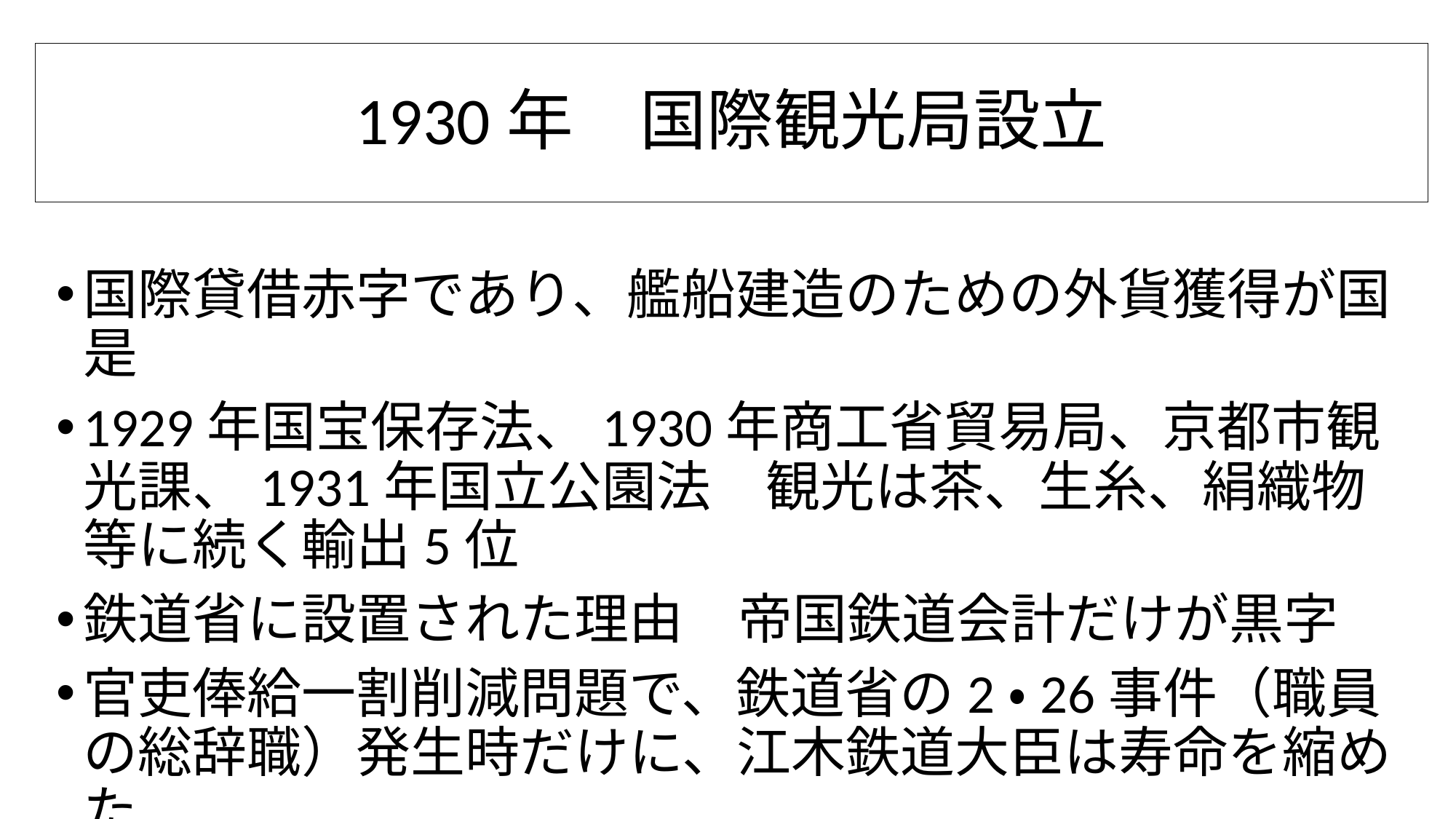

# 1930年　国際観光局設立
国際貸借赤字であり、艦船建造のための外貨獲得が国是
1929年国宝保存法、1930年商工省貿易局、京都市観光課、1931年国立公園法　観光は茶、生糸、絹織物等に続く輸出5位
鉄道省に設置された理由　帝国鉄道会計だけが黒字
官吏俸給一割削減問題で、鉄道省の2・26事件（職員の総辞職）発生時だけに、江木鉄道大臣は寿命を縮めた